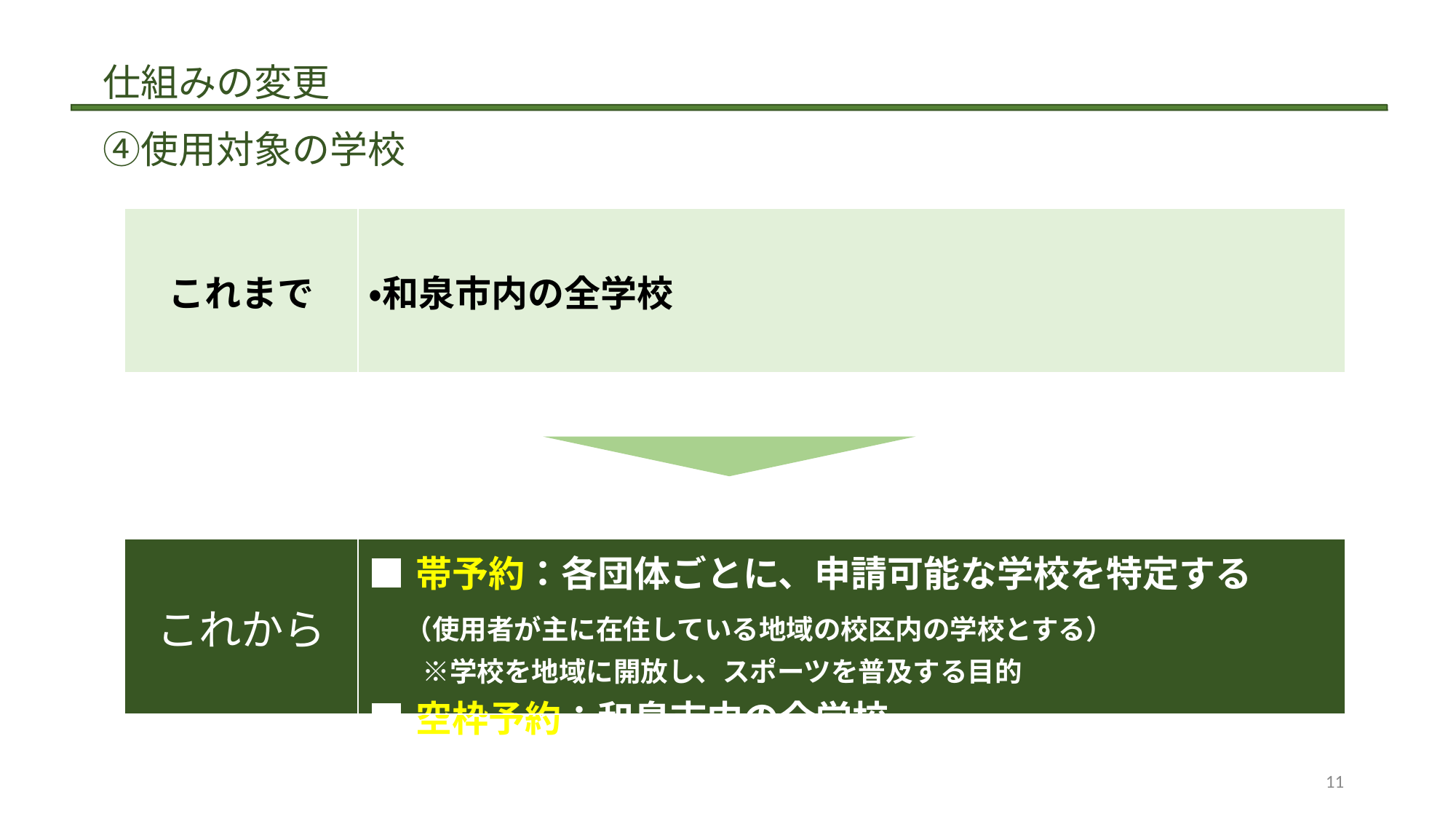

仕組みの変更

　④使用対象の学校
|  |  |
| --- | --- |
| これまで | ・和泉市内の全学校 |
| --- | --- |
|  |  |
| これから | ■帯予約：各団体ごとに、申請可能な学校を特定する 　（使用者が主に在住している地域の校区内の学校とする） 　※学校を地域に開放し、スポーツを普及する目的 ■空枠予約：和泉市内の全学校 |

11